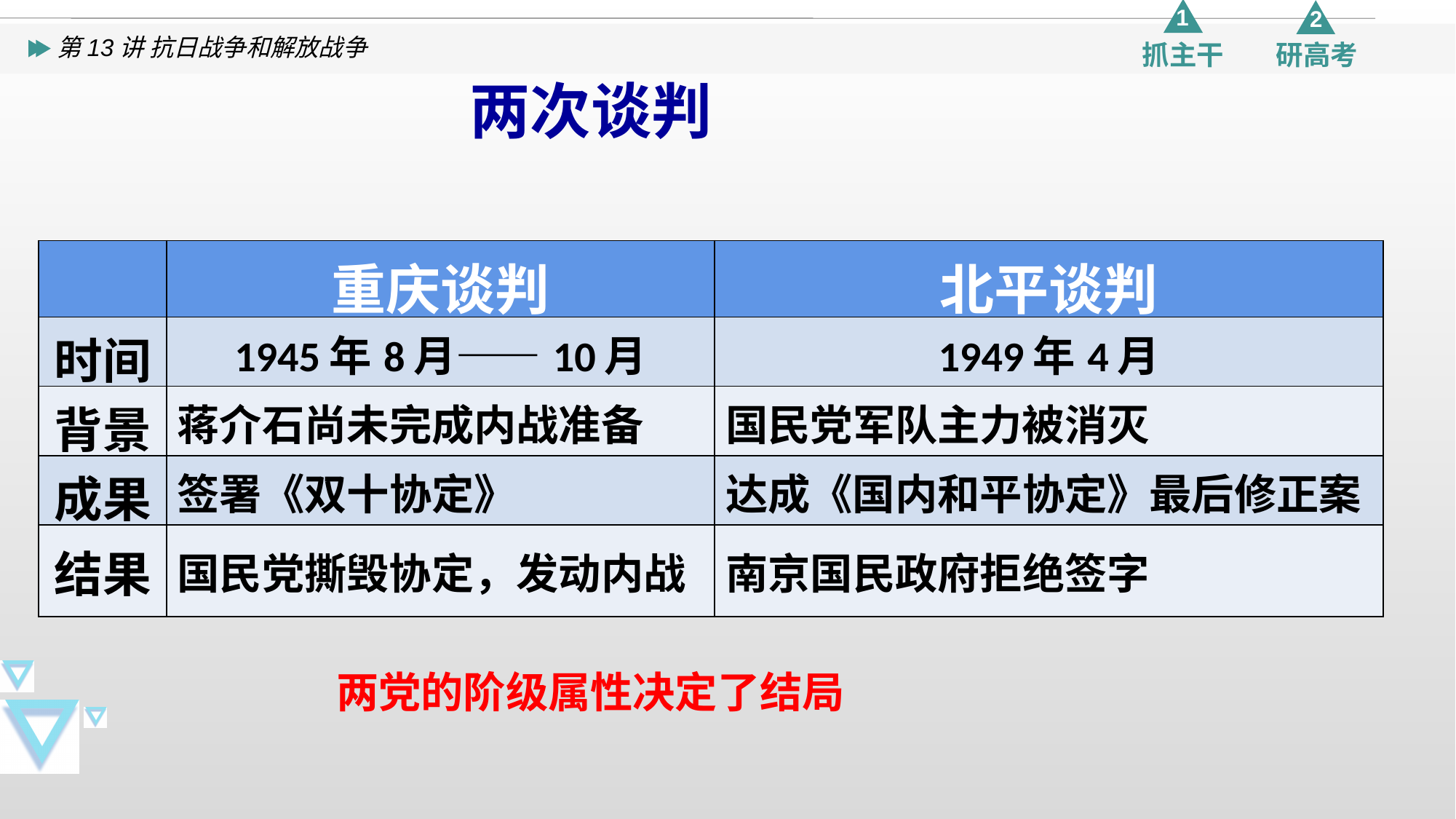

两次谈判
|  | 重庆谈判 | 北平谈判 |
| --- | --- | --- |
| 时间 | 1945年8月——10月 | 1949年4月 |
| 背景 | 蒋介石尚未完成内战准备 | 国民党军队主力被消灭 |
| 成果 | 签署《双十协定》 | 达成《国内和平协定》最后修正案 |
| 结果 | 国民党撕毁协定，发动内战 | 南京国民政府拒绝签字 |
两党的阶级属性决定了结局